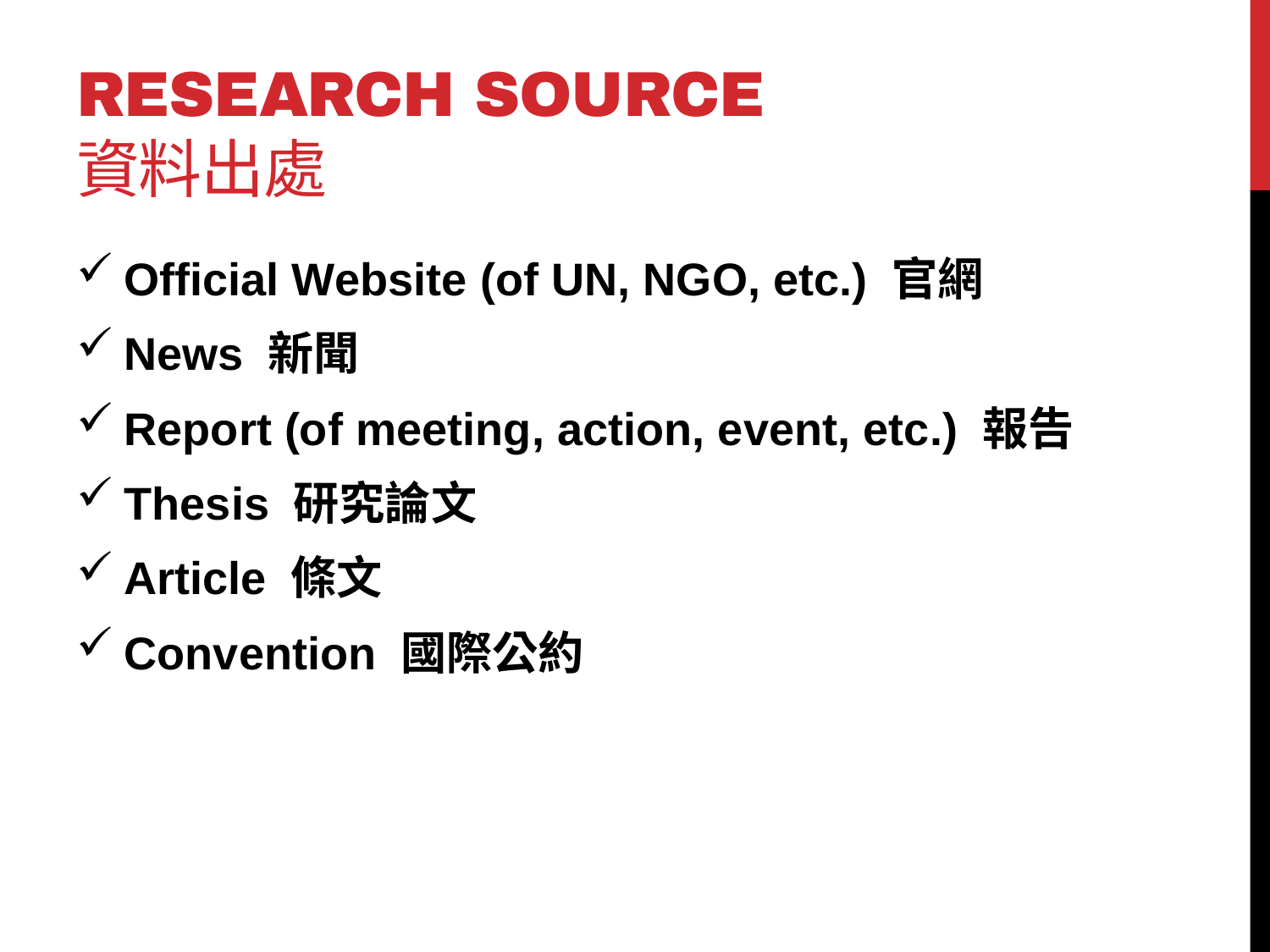

# Research source 資料出處
Official Website (of UN, NGO, etc.) 官網
News 新聞
Report (of meeting, action, event, etc.) 報告
Thesis 研究論文
Article 條文
Convention 國際公約